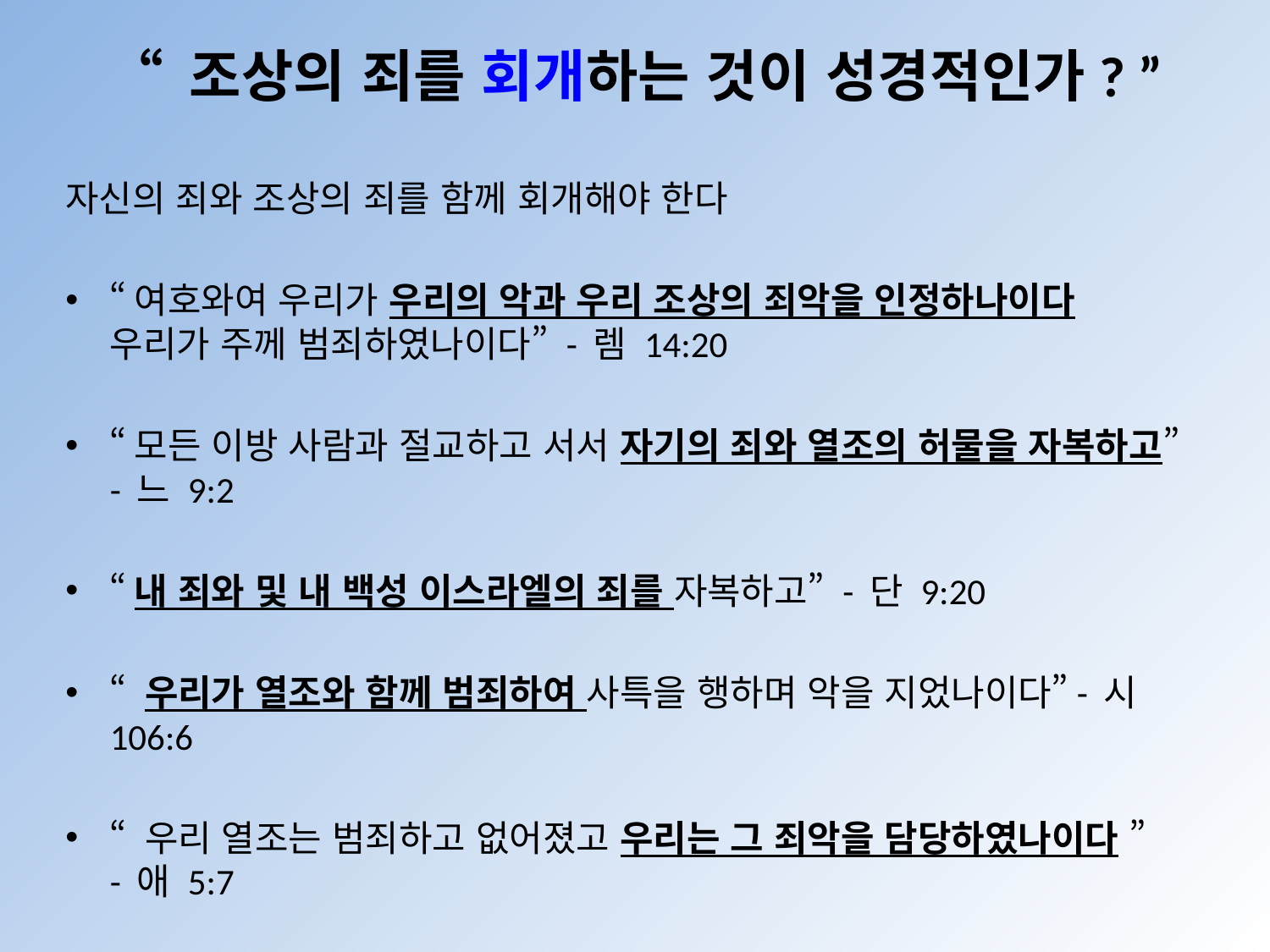

# “ 조상의 죄를 회개하는 것이 성경적인가? ”
자신의 죄와 조상의 죄를 함께 회개해야 한다

“여호와여 우리가 우리의 악과 우리 조상의 죄악을 인정하나이다
우리가 주께 범죄하였나이다” - 렘 14:20

“모든 이방 사람과 절교하고 서서 자기의 죄와 열조의 허물을 자복하고”
- 느 9:2

“내 죄와 및 내 백성 이스라엘의 죄를 자복하고” - 단 9:20

“ 우리가 열조와 함께 범죄하여 사특을 행하며 악을 지었나이다”- 시 106:6

“ 우리 열조는 범죄하고 없어졌고 우리는 그 죄악을 담당하였나이다 ”
- 애 5:7